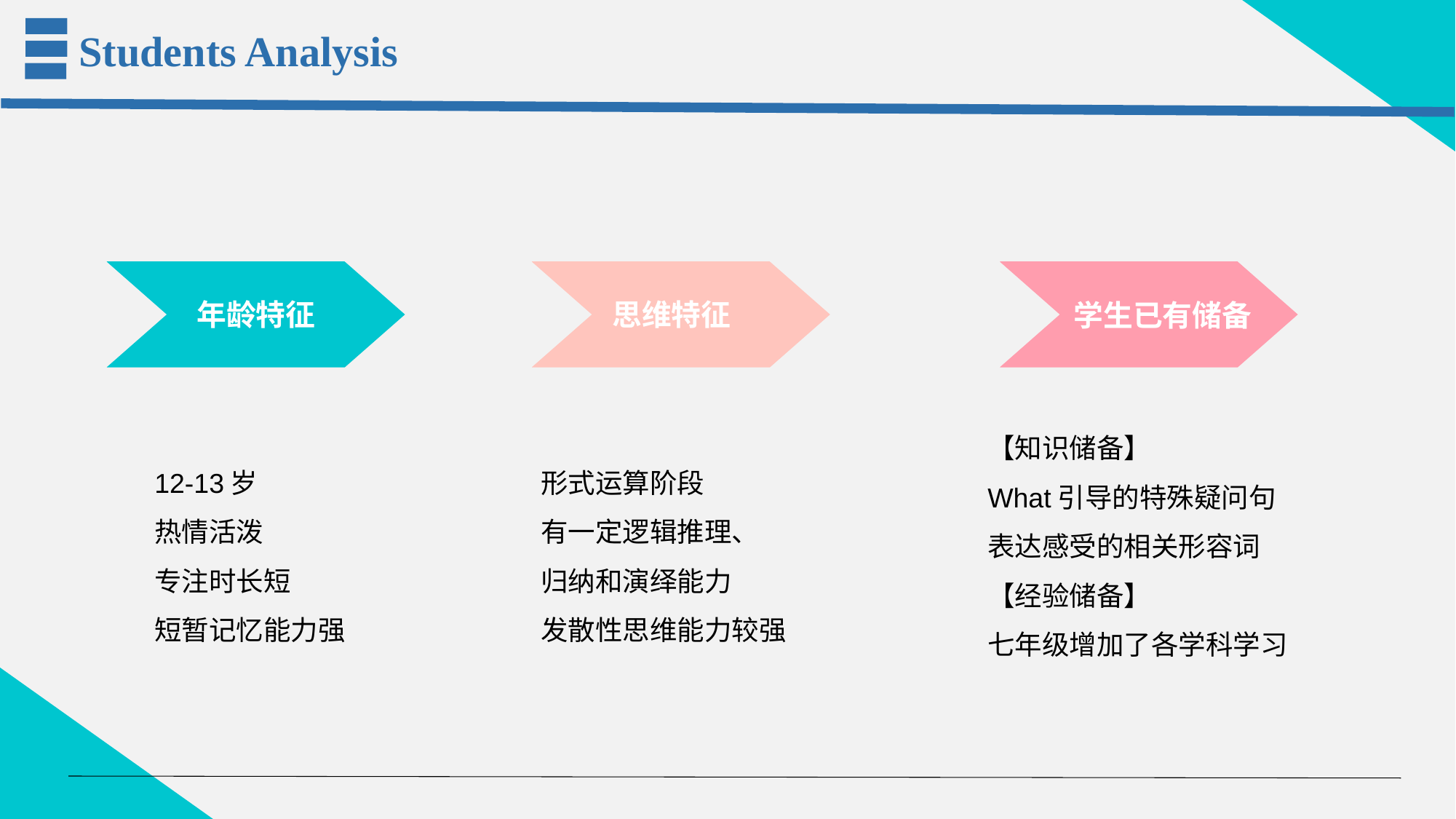

Students Analysis

年龄特征
思维特征
学生已有储备
【知识储备】
What引导的特殊疑问句
表达感受的相关形容词
【经验储备】
七年级增加了各学科学习
12-13岁
热情活泼
专注时长短
短暂记忆能力强
形式运算阶段
有一定逻辑推理、
归纳和演绎能力
发散性思维能力较强